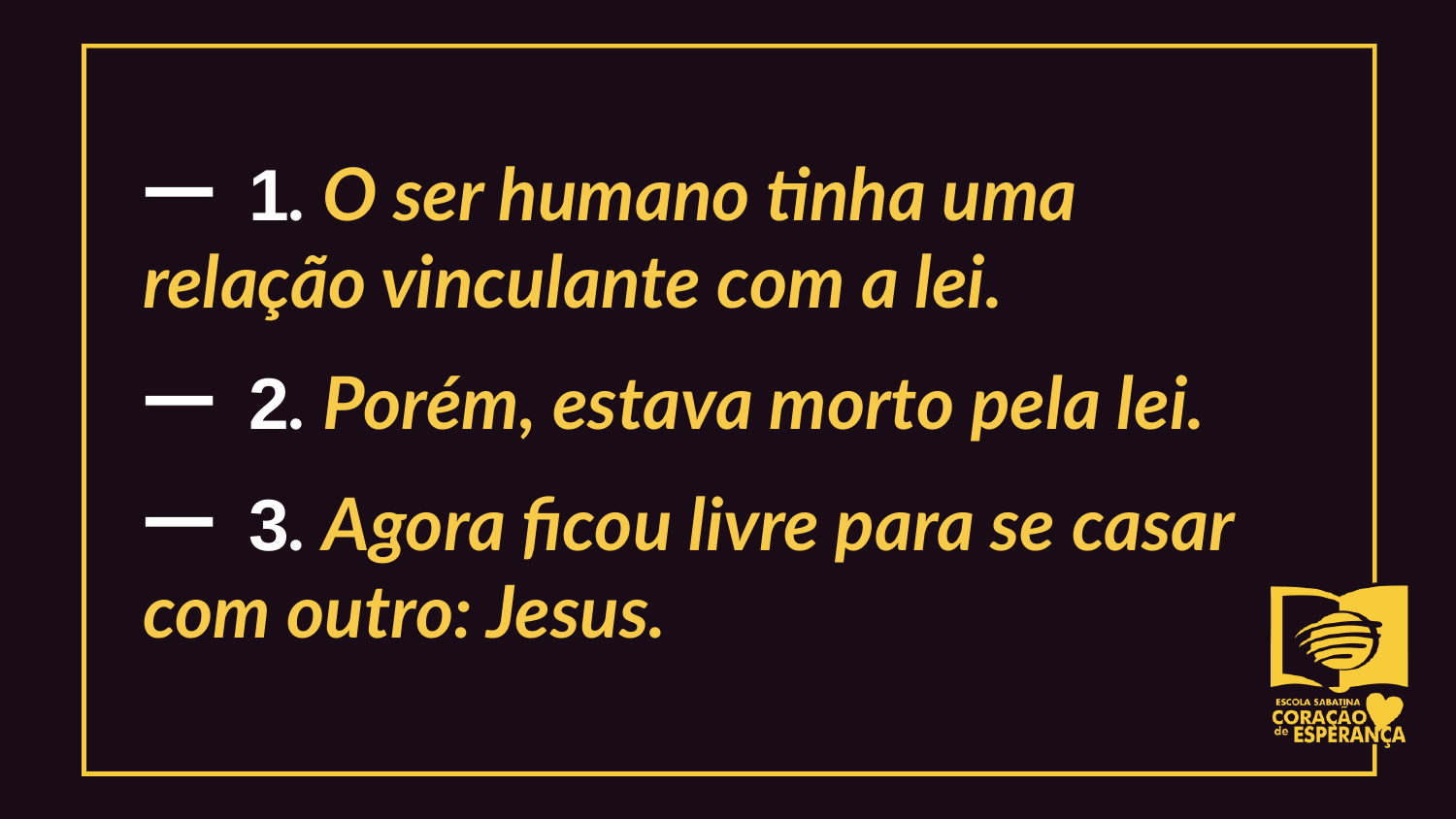

一 1. O ser humano tinha uma relação vinculante com a lei.
一 2. Porém, estava morto pela lei.
一 3. Agora ficou livre para se casar com outro: Jesus.